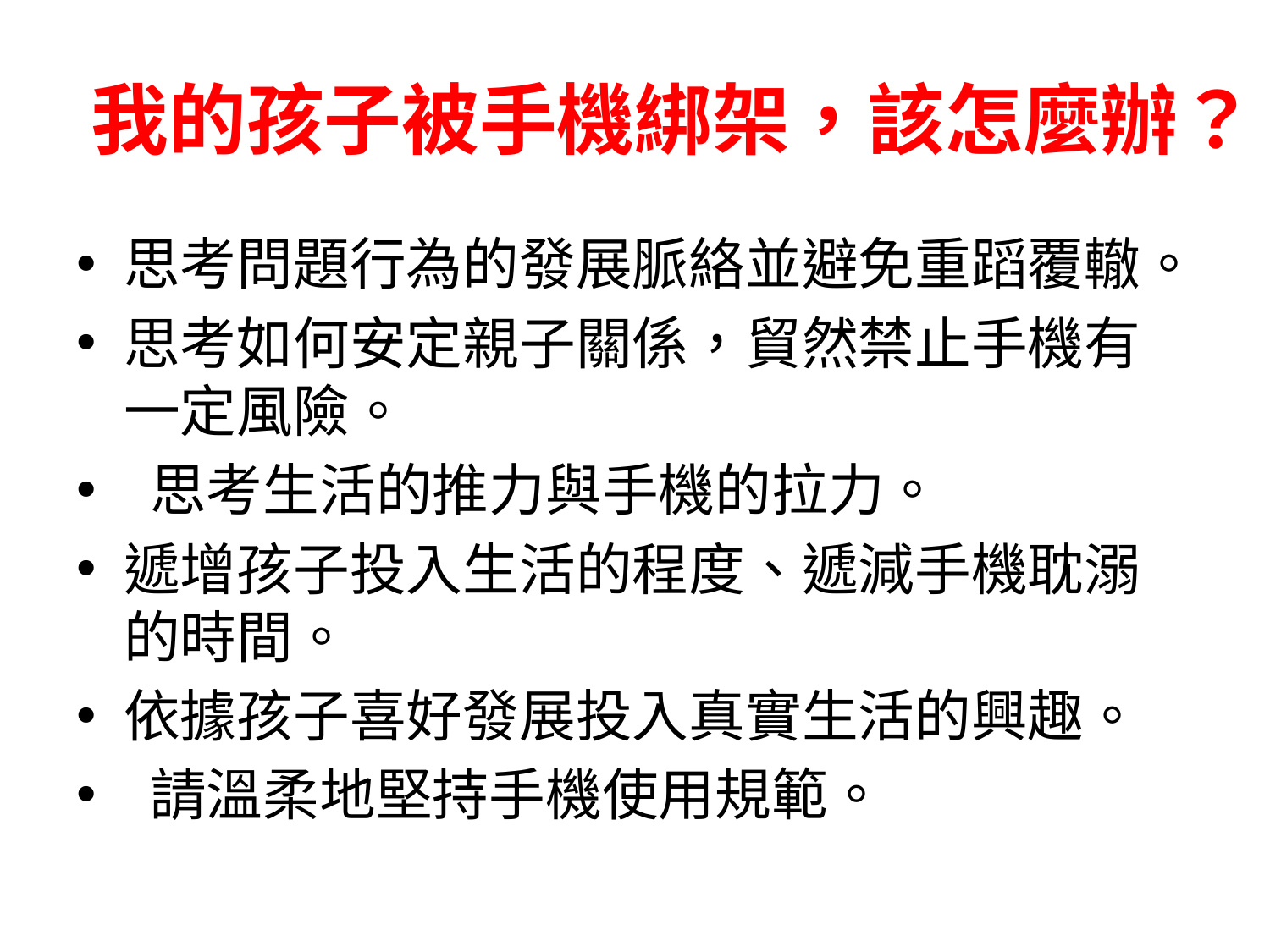

# 我的孩子被手機綁架，該怎麼辦？
思考問題行為的發展脈絡並避免重蹈覆轍。
思考如何安定親子關係，貿然禁止手機有一定風險。
 思考生活的推力與手機的拉力。
遞增孩子投入生活的程度、遞減手機耽溺的時間。
依據孩子喜好發展投入真實生活的興趣。
 請溫柔地堅持手機使用規範。